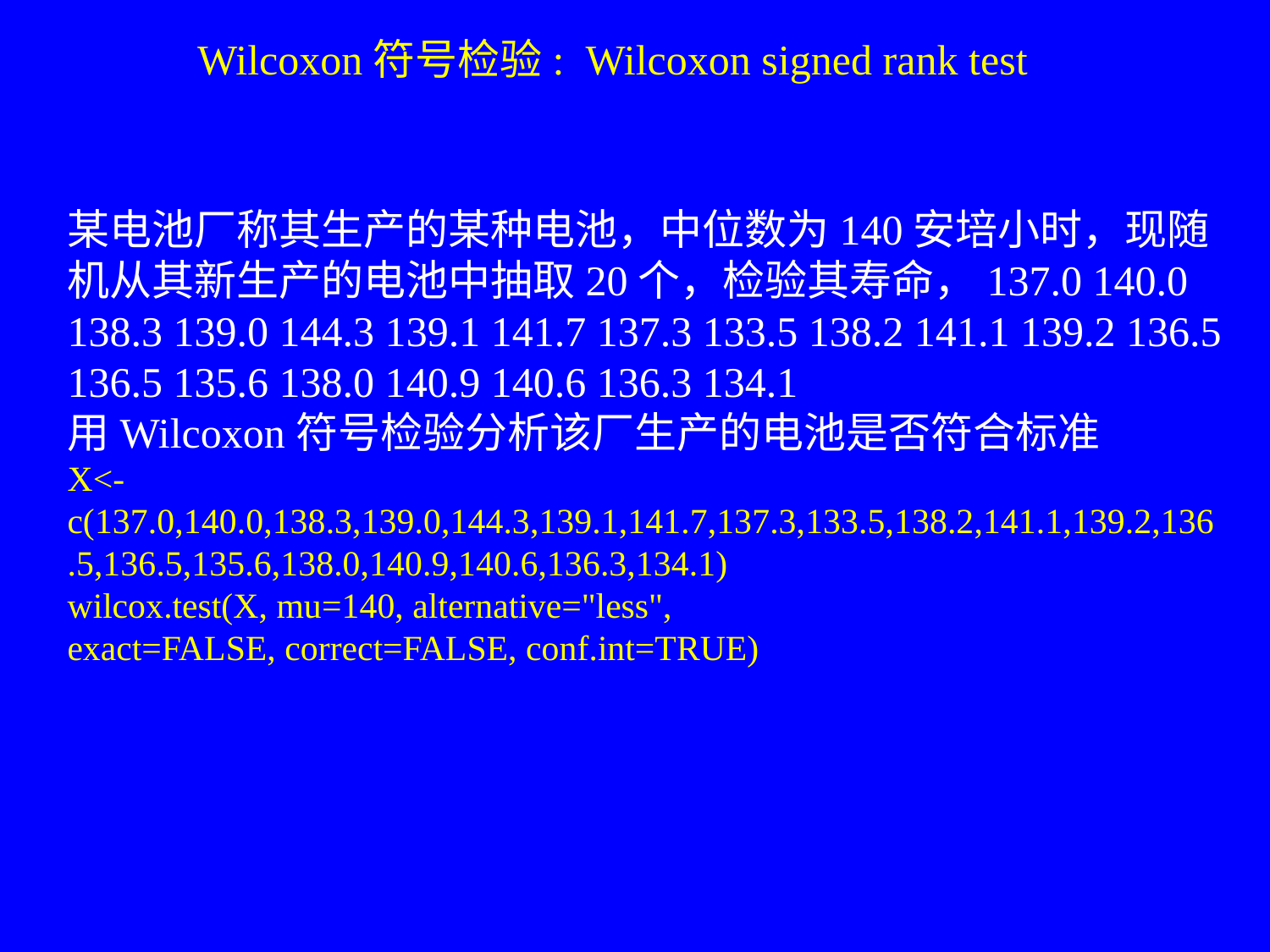

Wilcoxon符号检验:  Wilcoxon signed rank test
某电池厂称其生产的某种电池，中位数为140安培小时，现随机从其新生产的电池中抽取20个，检验其寿命，137.0 140.0 138.3 139.0 144.3 139.1 141.7 137.3 133.5 138.2 141.1 139.2 136.5 136.5 135.6 138.0 140.9 140.6 136.3 134.1
用Wilcoxon符号检验分析该厂生产的电池是否符合标准
X<-c(137.0,140.0,138.3,139.0,144.3,139.1,141.7,137.3,133.5,138.2,141.1,139.2,136.5,136.5,135.6,138.0,140.9,140.6,136.3,134.1)
wilcox.test(X, mu=140, alternative="less",
exact=FALSE, correct=FALSE, conf.int=TRUE)